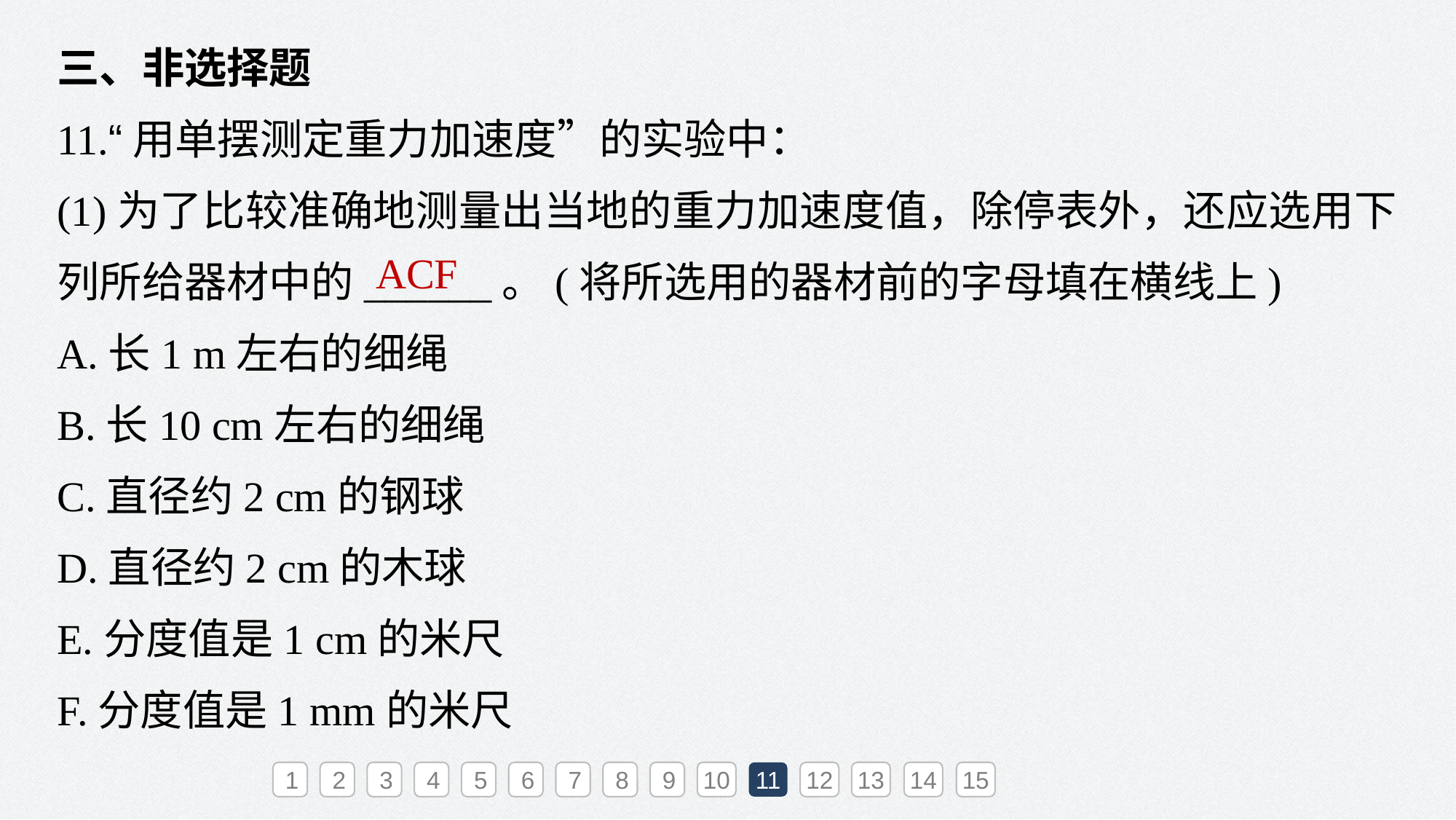

三、非选择题
11.“用单摆测定重力加速度”的实验中：
(1)为了比较准确地测量出当地的重力加速度值，除停表外，还应选用下列所给器材中的______。(将所选用的器材前的字母填在横线上)
A.长1 m左右的细绳
B.长10 cm左右的细绳
C.直径约2 cm的钢球
D.直径约2 cm的木球
E.分度值是1 cm的米尺
F.分度值是1 mm的米尺
ACF
1
2
3
4
5
6
7
8
9
10
11
12
13
14
15